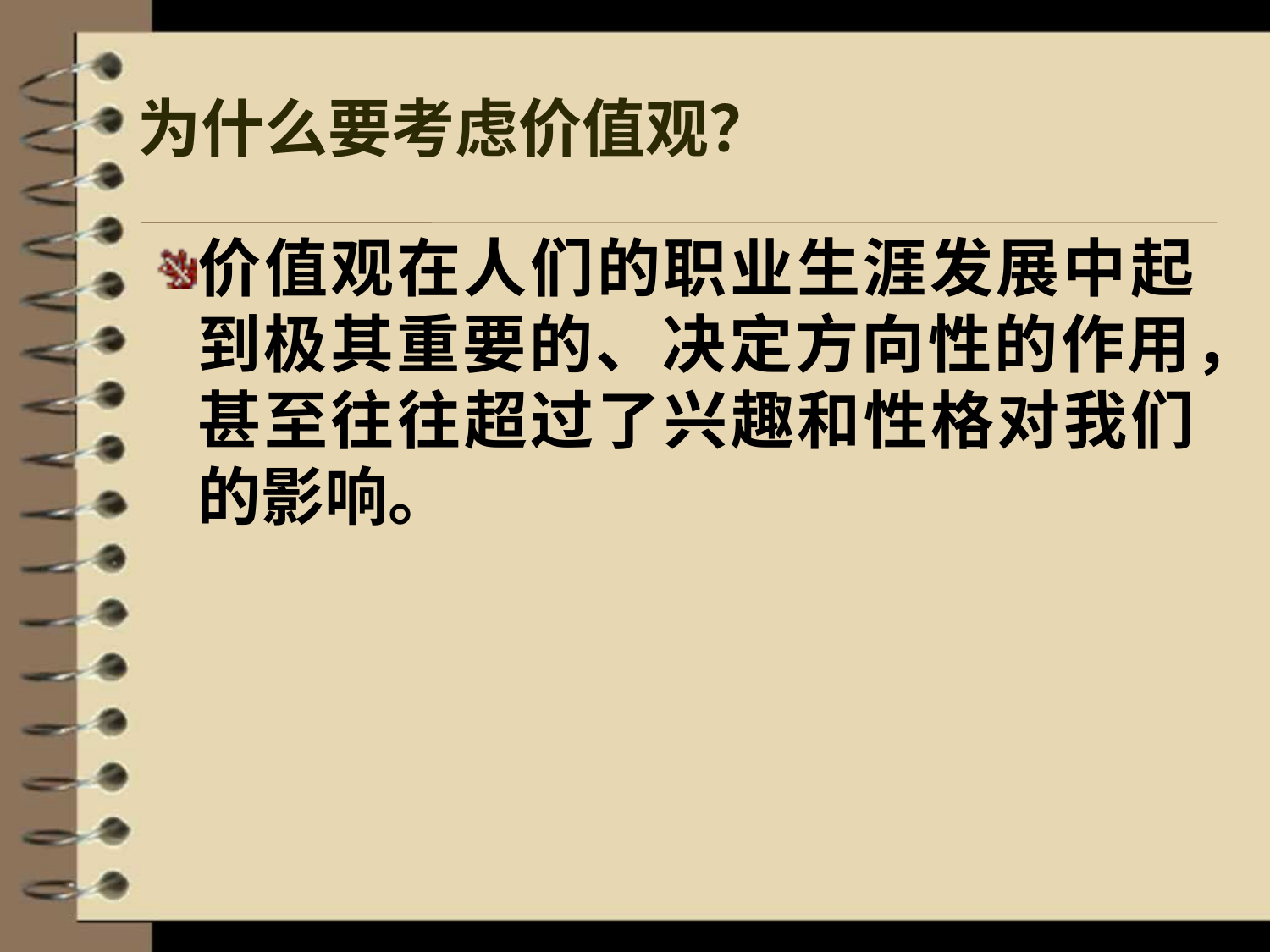

价值观在人们的职业生涯发展中起到极其重要的、决定方向性的作用，甚至往往超过了兴趣和性格对我们的影响。

# 为什么要考虑价值观？